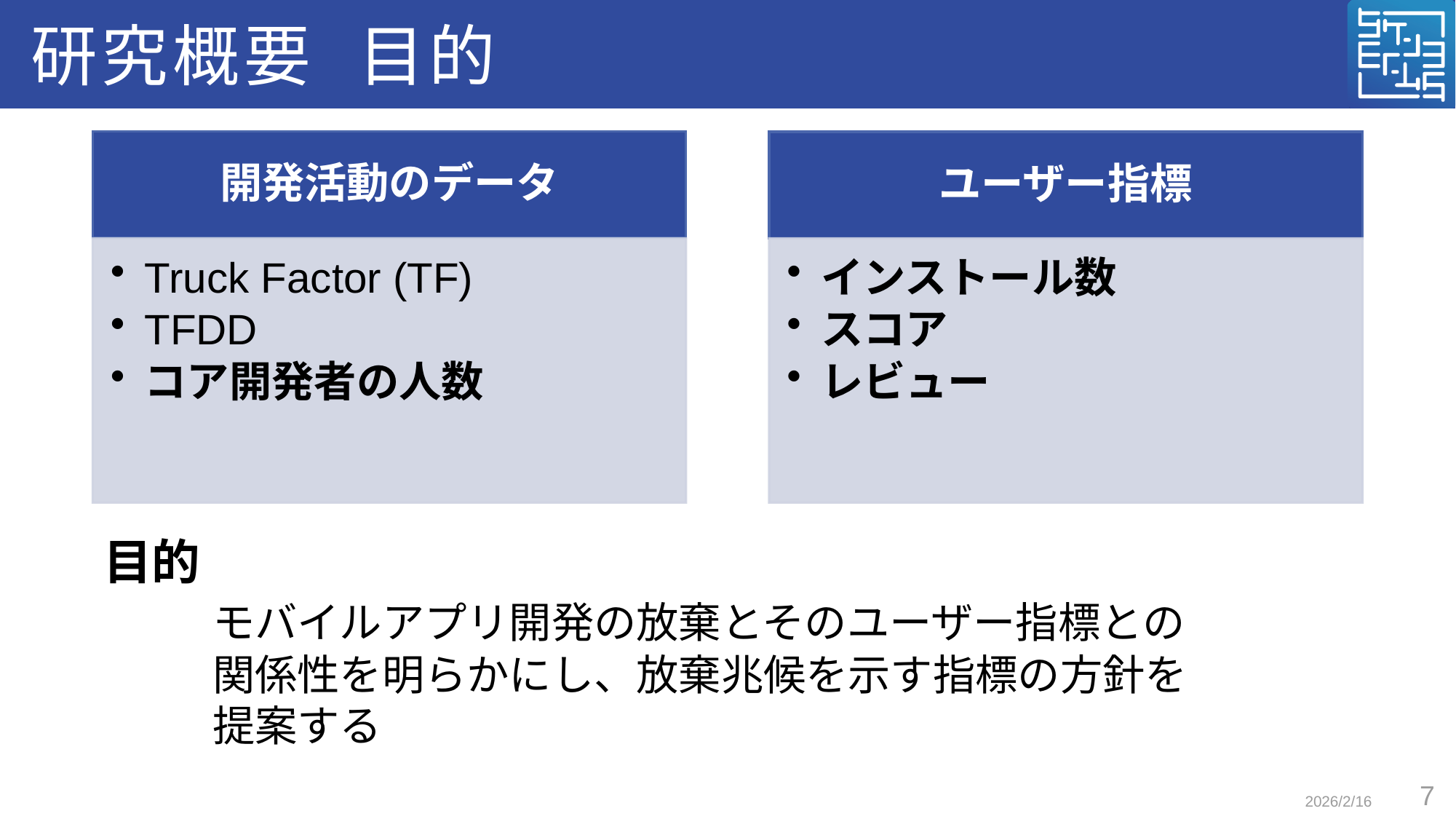

# 研究概要	目的
開発活動のデータ
Truck Factor (TF)
TFDD
コア開発者の人数
ユーザー指標
インストール数
スコア
レビュー
目的
	モバイルアプリ開発の放棄とそのユーザー指標との
	関係性を明らかにし、放棄兆候を示す指標の方針を
	提案する
7
2026/2/16